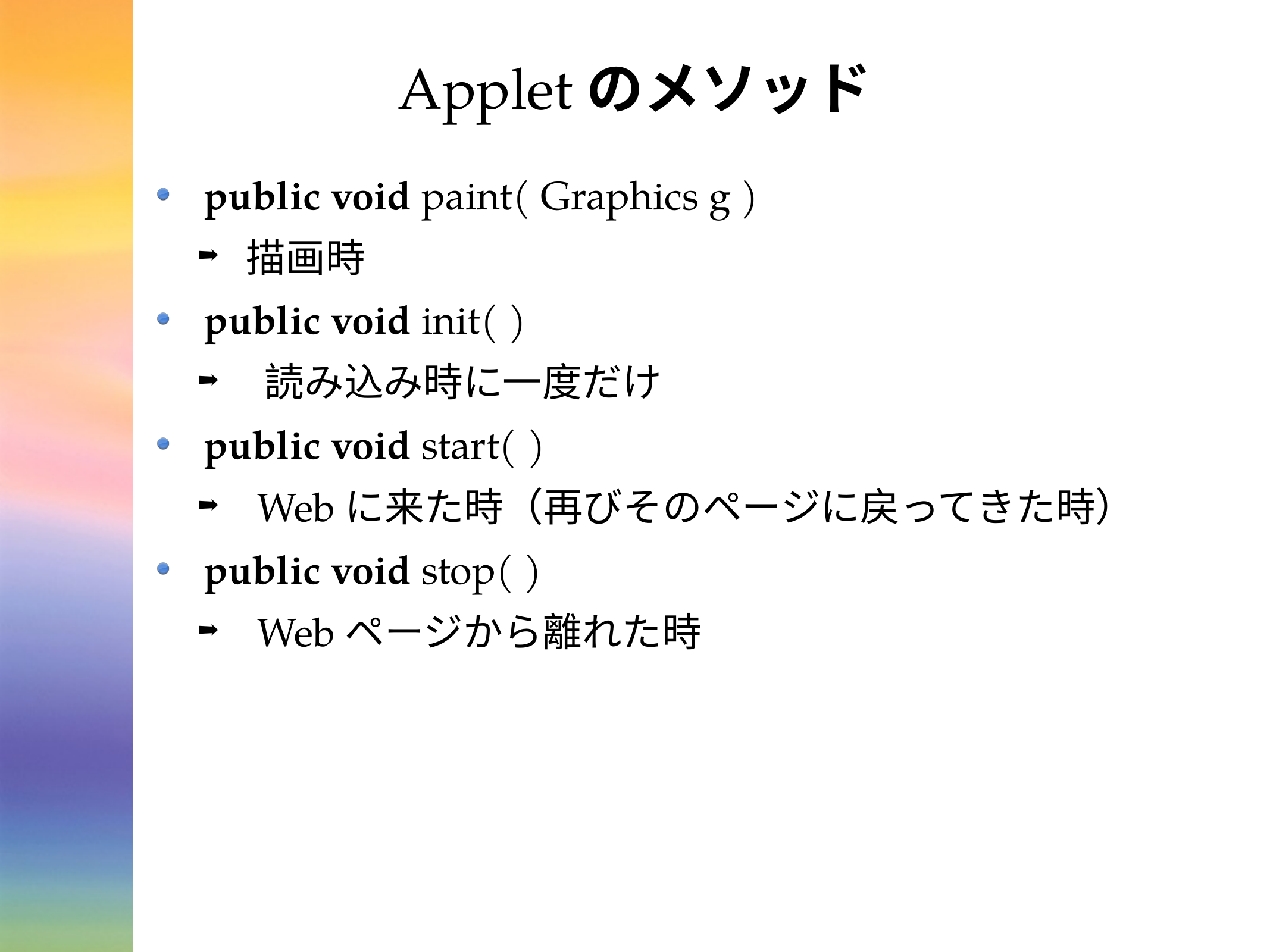

# Appletのメソッド
public void paint( Graphics g )
描画時
public void init( )
 読み込み時に一度だけ
public void start( )
 Webに来た時（再びそのページに戻ってきた時）
public void stop( )
 Webページから離れた時